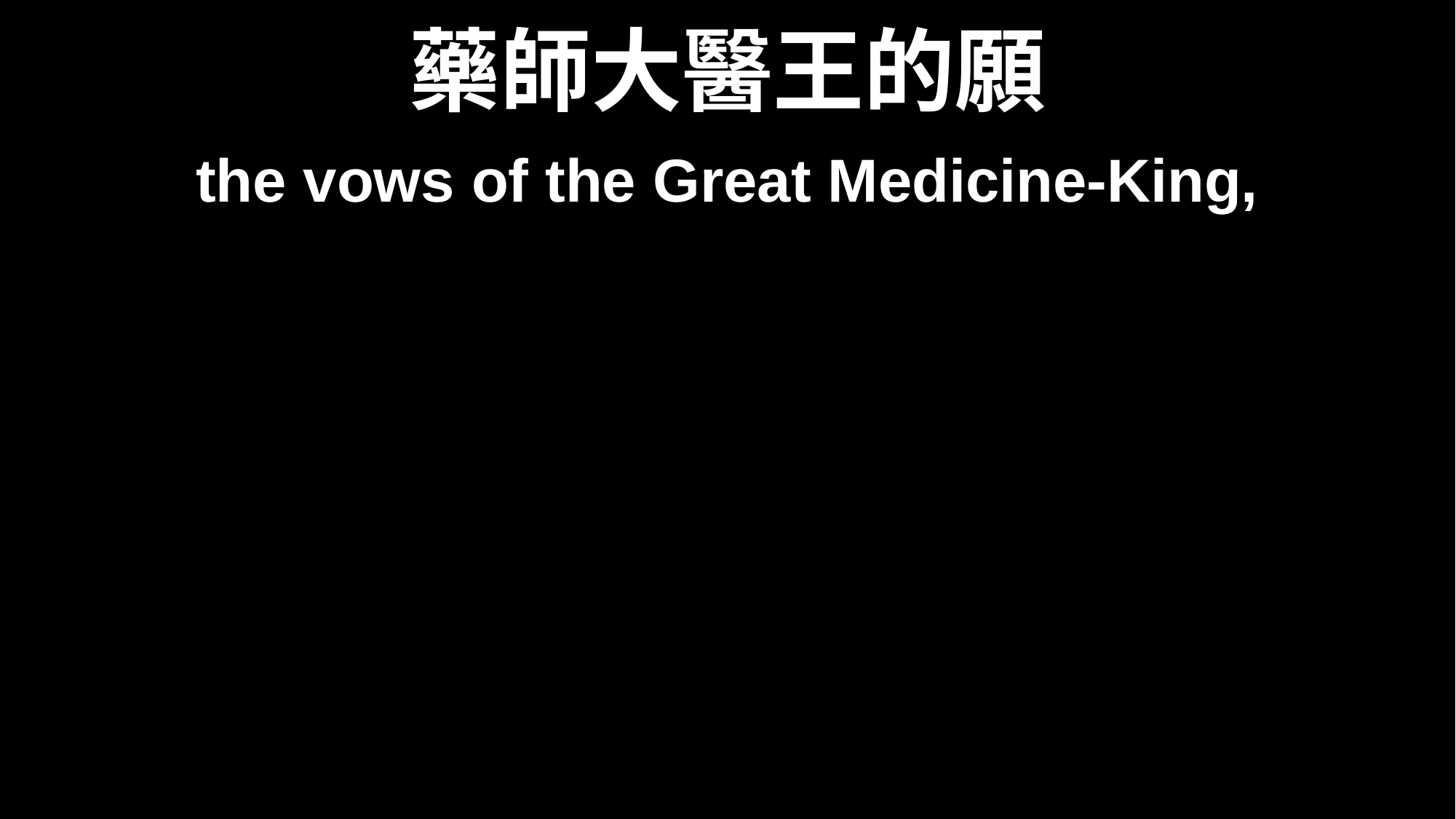

# 藥師大醫王的願
the vows of the Great Medicine-King,